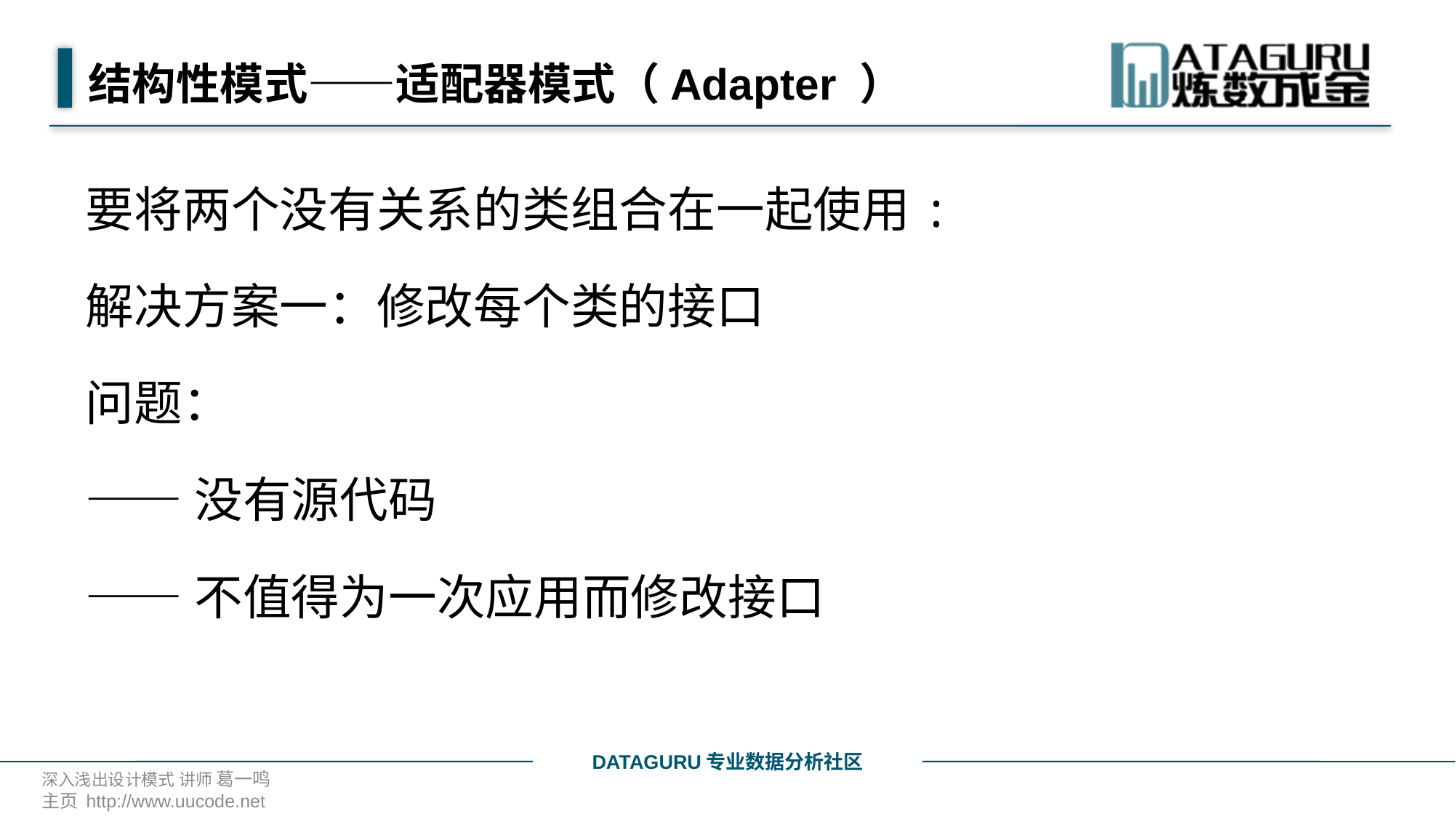

# 结构性模式——适配器模式（Adapter ）
要将两个没有关系的类组合在一起使用:
解决方案一：修改每个类的接口
问题：
——没有源代码
——不值得为一次应用而修改接口